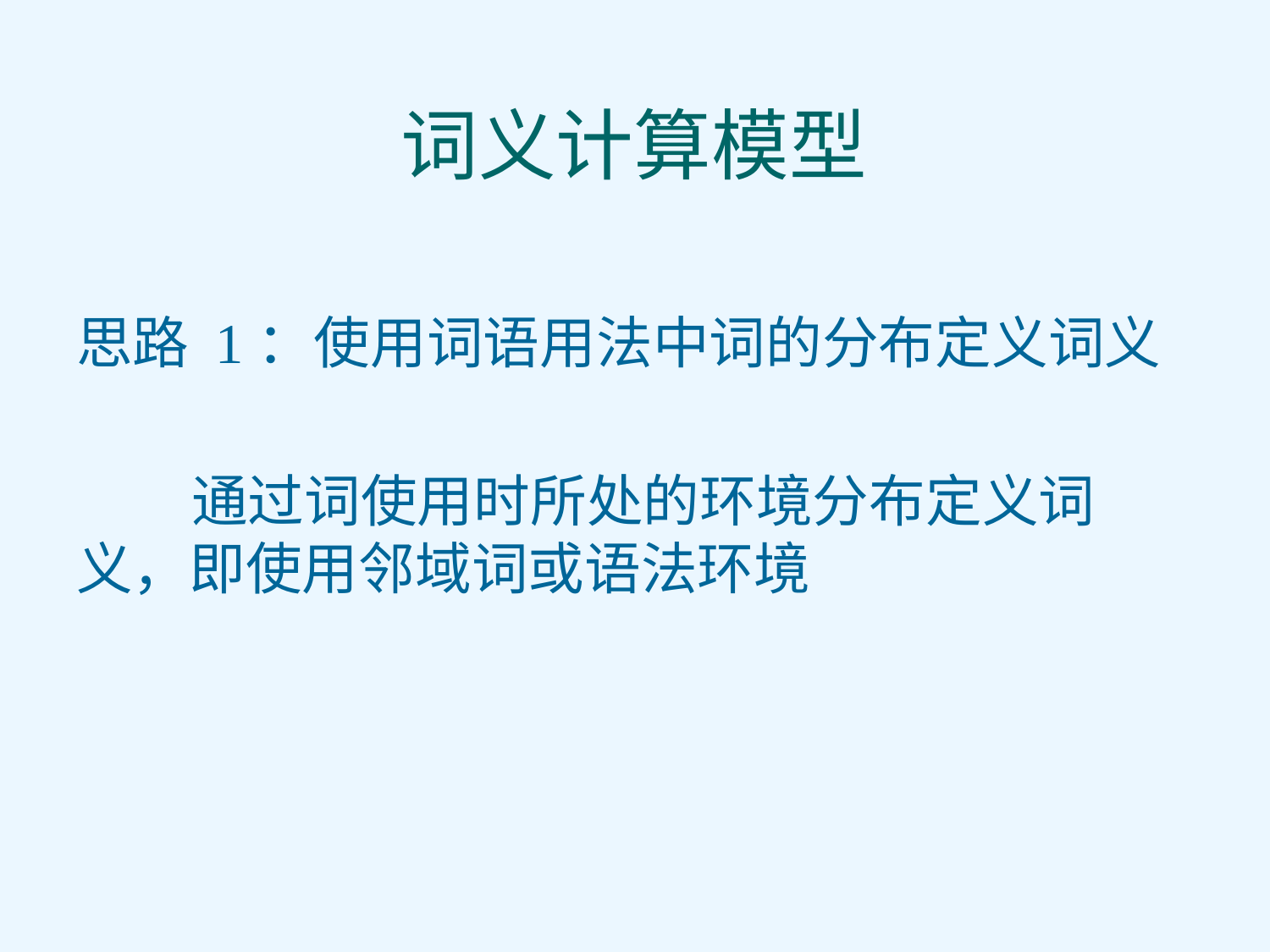

# 词义计算模型

思路 1：使用词语用法中词的分布定义词义

        通过词使用时所处的环境分布定义词义，即使用邻域词或语法环境